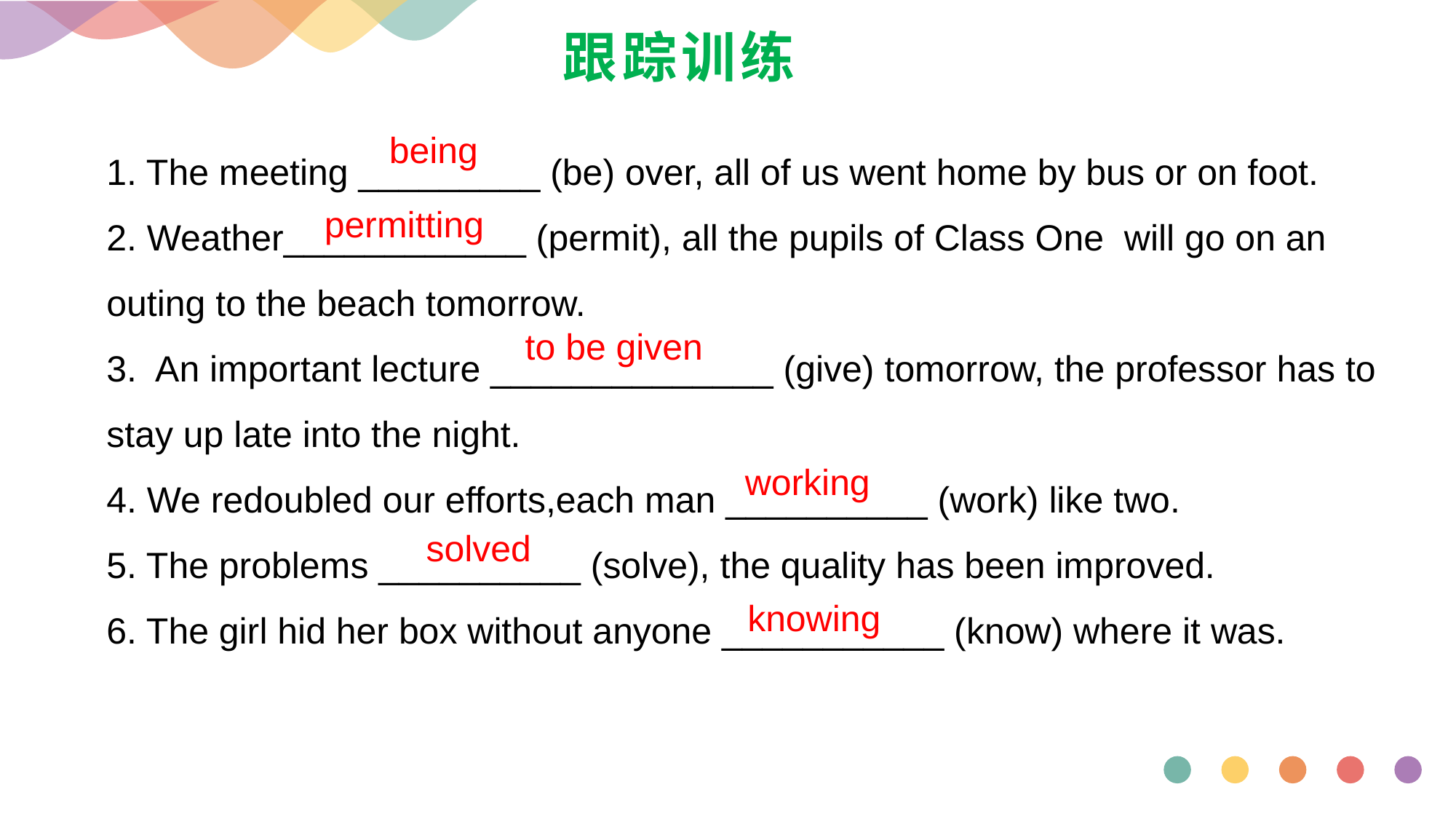

# 跟踪训练
1. The meeting _________ (be) over, all of us went home by bus or on foot.
2. Weather____________ (permit), all the pupils of Class One  will go on an outing to the beach tomorrow.
3.  An important lecture ______________ (give) tomorrow, the professor has to stay up late into the night.
4. We redoubled our efforts,each man __________ (work) like two.
5. The problems __________ (solve), the quality has been improved.
6. The girl hid her box without anyone ___________ (know) where it was.
 being
 permitting
 to be given
 working
 solved
 knowing